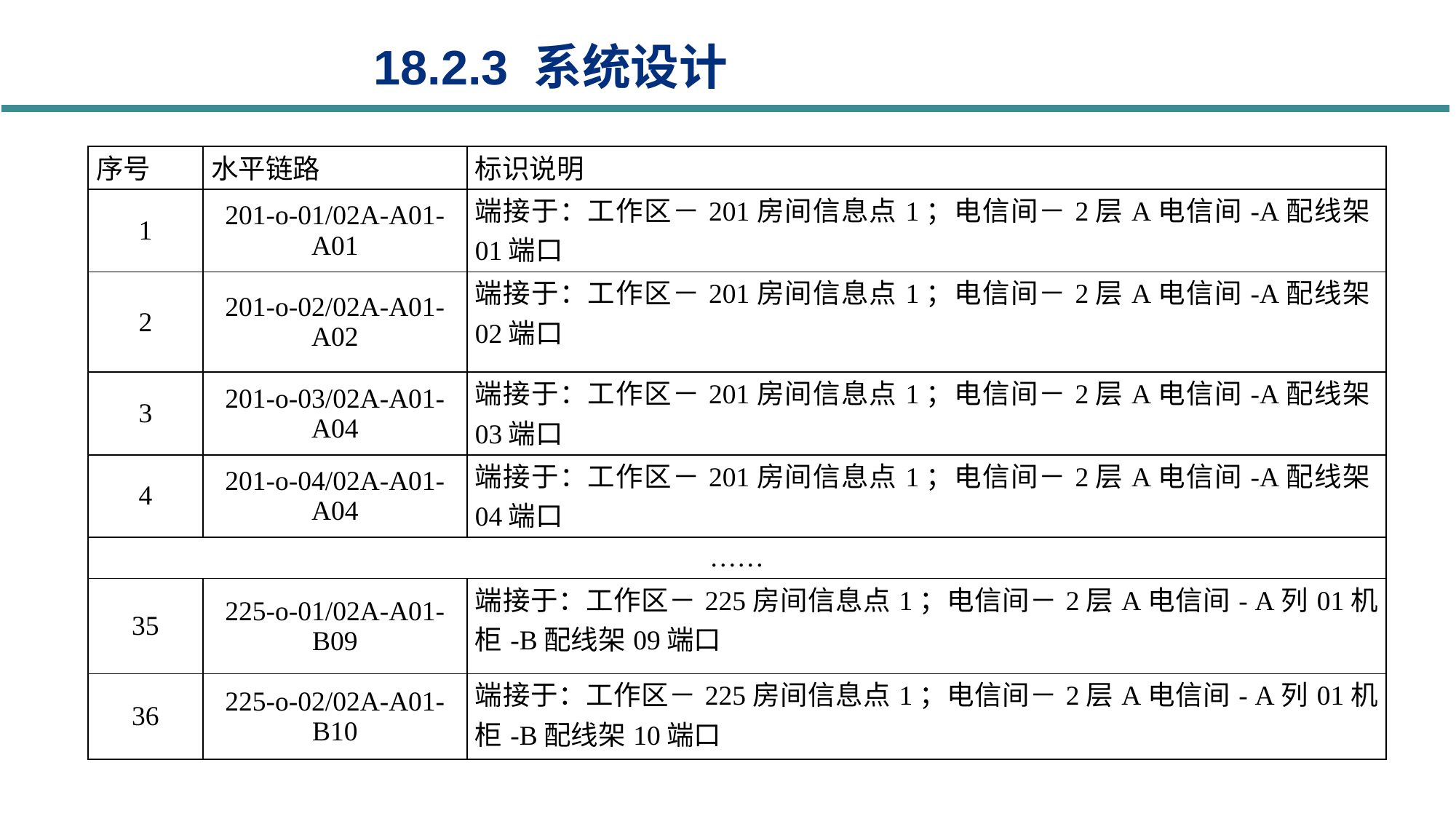

18.2.3 系统设计
| 序号 | 水平链路 | 标识说明 |
| --- | --- | --- |
| 1 | 201-o-01/02A-A01-A01 | 端接于：工作区－201房间信息点1；电信间－2层A电信间-A配线架01端口 |
| 2 | 201-o-02/02A-A01-A02 | 端接于：工作区－201房间信息点1；电信间－2层A电信间-A配线架02端口 |
| 3 | 201-o-03/02A-A01-A04 | 端接于：工作区－201房间信息点1；电信间－2层A电信间-A配线架03端口 |
| 4 | 201-o-04/02A-A01-A04 | 端接于：工作区－201房间信息点1；电信间－2层A电信间-A配线架04端口 |
| …… |  |  |
| 35 | 225-o-01/02A-A01-B09 | 端接于：工作区－225房间信息点1；电信间－2层A电信间- A列01机柜-B配线架09端口 |
| 36 | 225-o-02/02A-A01-B10 | 端接于：工作区－225房间信息点1；电信间－2层A电信间- A列01机柜-B配线架10端口 |